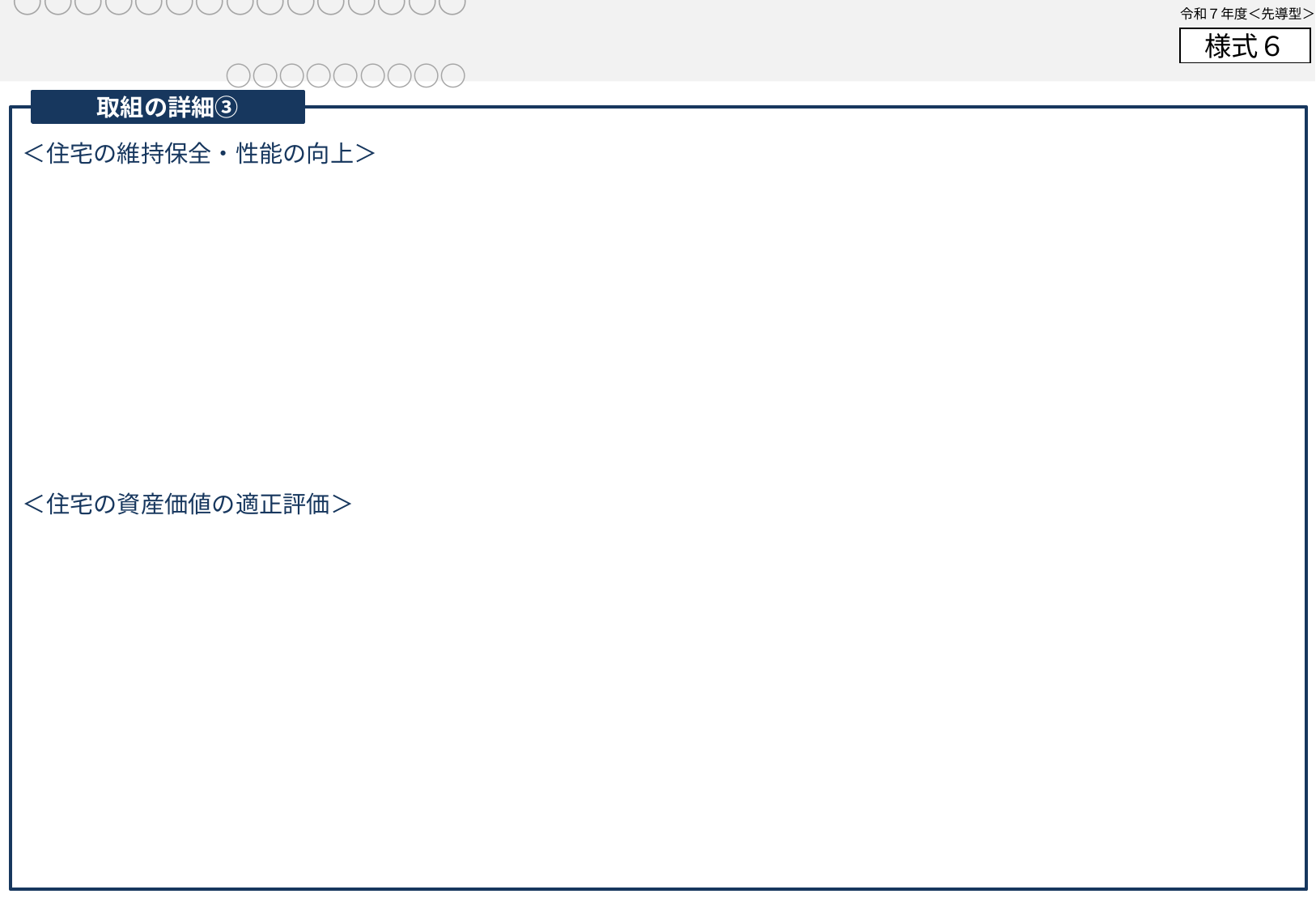

# ○○○○○○○○○○○○○○○ 　　　　　　　　　　　　　　　　　　　　　　　　　　　　　　　　　　　　　　　　　　　　○○○○○○○○○
取組の詳細③

＜住宅の維持保全・性能の向上＞

＜住宅の資産価値の適正評価＞

良質な住宅ストックを形成するために、どのように維持保全・性能向上するのかについて、その方法を具体的に記載してください。
また、どのように維持保全・性能向上のインセンティブを付与するかも記載してください。
住宅の良質性をどのような方法で資産価値として評価するのか具体的に記載してください。
また、その評価方法が適正だと考える根拠も記載してください。